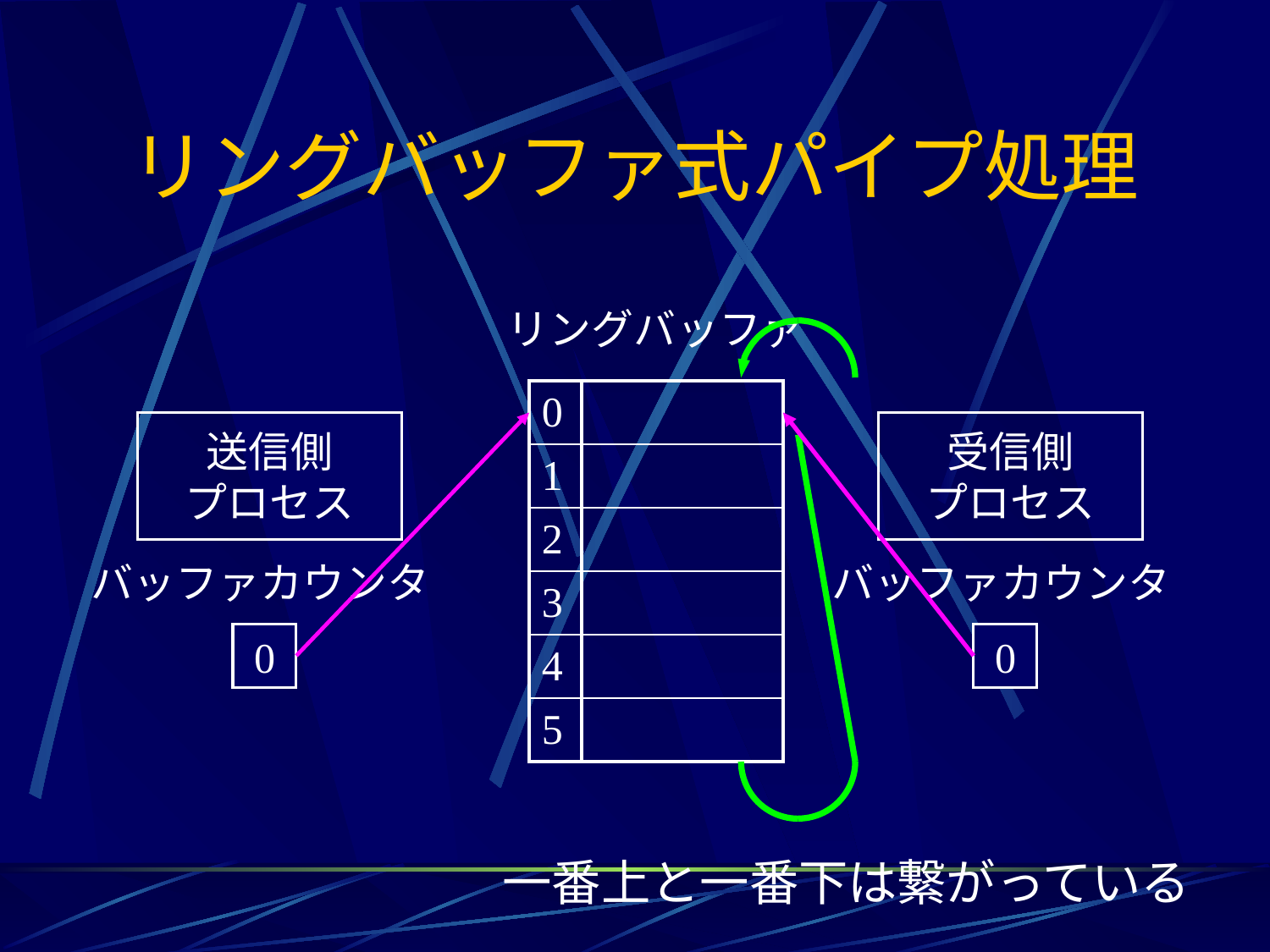

# リングバッファ式パイプ処理
リングバッファ

| 0 |  |
| --- | --- |
| 1 |  |
| 2 |  |
| 3 |  |
| 4 |  |
| 5 |  |
送信側
プロセス
受信側
プロセス
バッファカウンタ
バッファカウンタ
0
0

一番上と一番下は繋がっている